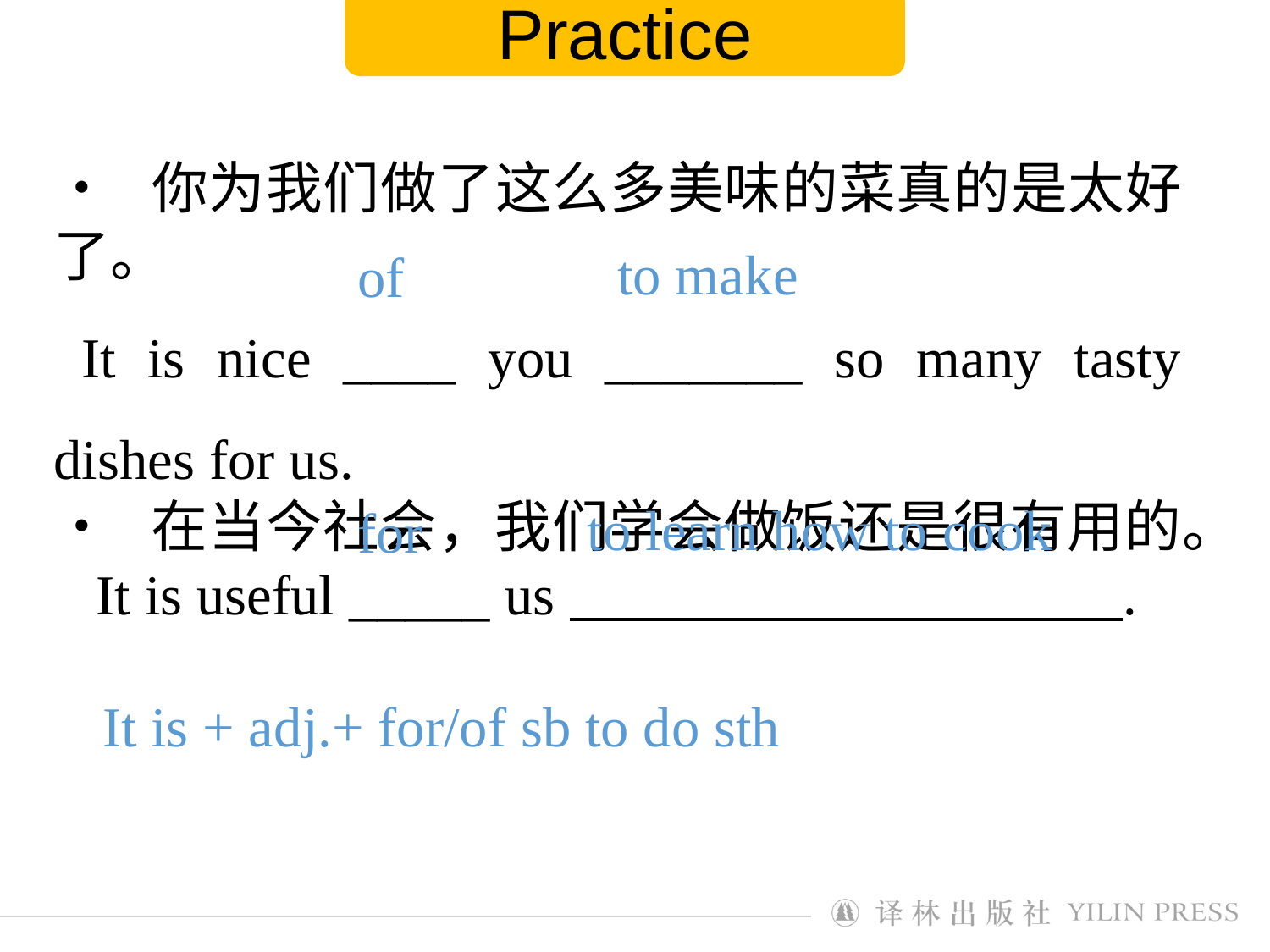

Practice

•  你为我们做了这么多美味的菜真的是太好了。
It is nice ____ you _______ so many tasty dishes for us.
•  在当今社会，我们学会做饭还是很有用的。
   It is useful _____ us                                        .
to make
of
to learn how to cook
for
It is + adj.+ for/of sb to do sth